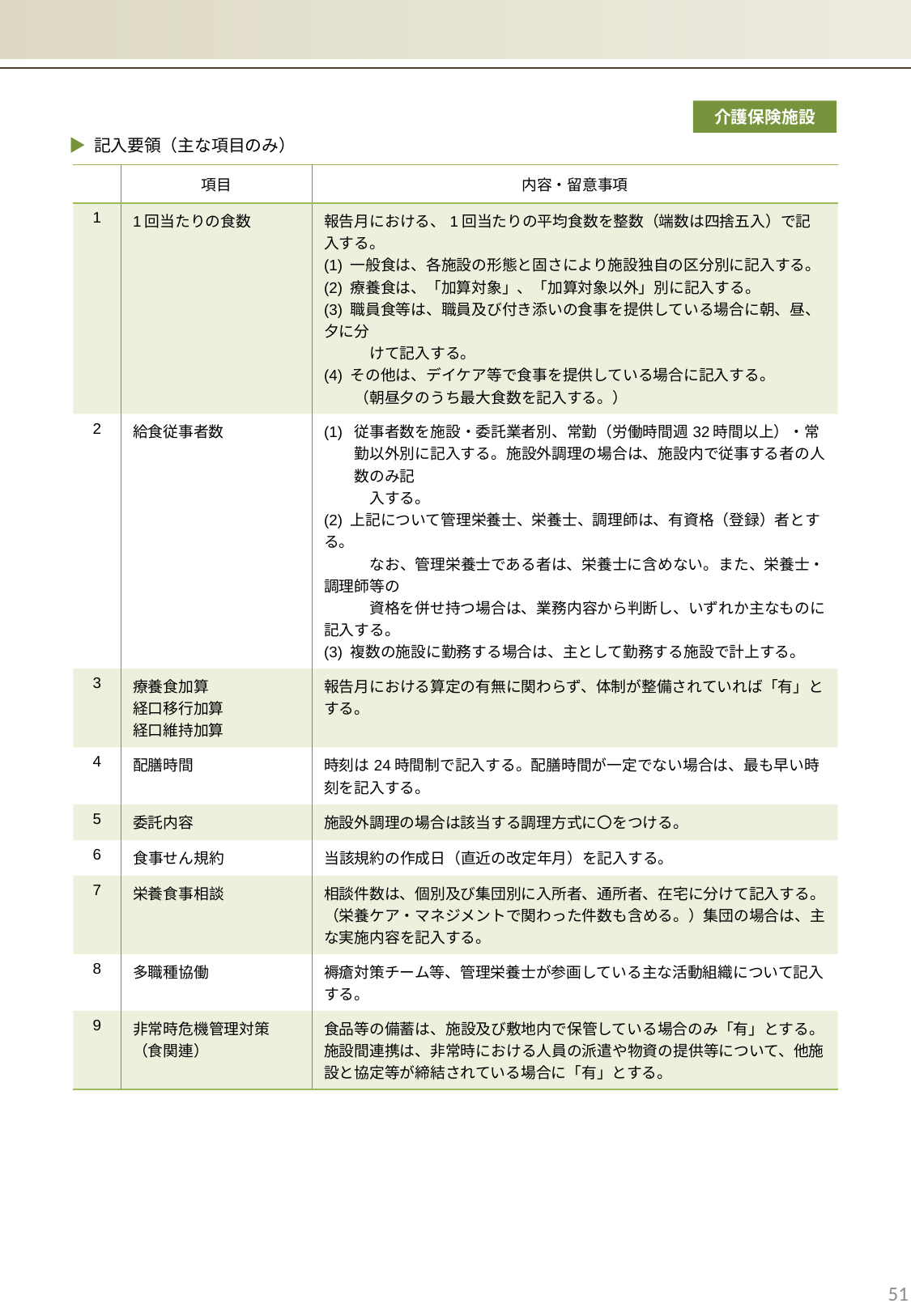

介護保険施設
▶ 記入要領（主な項目のみ）
|  | 項目 | 内容・留意事項 |
| --- | --- | --- |
| 1 | 1回当たりの食数 | 報告月における、1回当たりの平均食数を整数（端数は四捨五入）で記入する。 (1) 一般食は、各施設の形態と固さにより施設独自の区分別に記入する。 (2) 療養食は、「加算対象」、「加算対象以外」別に記入する。 (3) 職員食等は、職員及び付き添いの食事を提供している場合に朝、昼、夕に分 　　　けて記入する。 (4) その他は、デイケア等で食事を提供している場合に記入する。 　　（朝昼夕のうち最大食数を記入する。） |
| 2 | 給食従事者数 | 従事者数を施設・委託業者別、常勤（労働時間週32時間以上）・常勤以外別に記入する。施設外調理の場合は、施設内で従事する者の人数のみ記 　　　入する。 (2) 上記について管理栄養士、栄養士、調理師は、有資格（登録）者とする。 　　　なお、管理栄養士である者は、栄養士に含めない。また、栄養士・調理師等の 　　　資格を併せ持つ場合は、業務内容から判断し、いずれか主なものに記入する。 (3) 複数の施設に勤務する場合は、主として勤務する施設で計上する。 |
| 3 | 療養食加算 経口移行加算 経口維持加算 | 報告月における算定の有無に関わらず、体制が整備されていれば「有」とする。 |
| 4 | 配膳時間 | 時刻は24時間制で記入する。配膳時間が一定でない場合は、最も早い時刻を記入する。 |
| 5 | 委託内容 | 施設外調理の場合は該当する調理方式に〇をつける。 |
| 6 | 食事せん規約 | 当該規約の作成日（直近の改定年月）を記入する。 |
| 7 | 栄養食事相談 | 相談件数は、個別及び集団別に入所者、通所者、在宅に分けて記入する。（栄養ケア・マネジメントで関わった件数も含める。）集団の場合は、主な実施内容を記入する。 |
| 8 | 多職種協働 | 褥瘡対策チーム等、管理栄養士が参画している主な活動組織について記入する。 |
| 9 | 非常時危機管理対策 （食関連） | 食品等の備蓄は、施設及び敷地内で保管している場合のみ「有」とする。 施設間連携は、非常時における人員の派遣や物資の提供等について、他施設と協定等が締結されている場合に「有」とする。 |
51